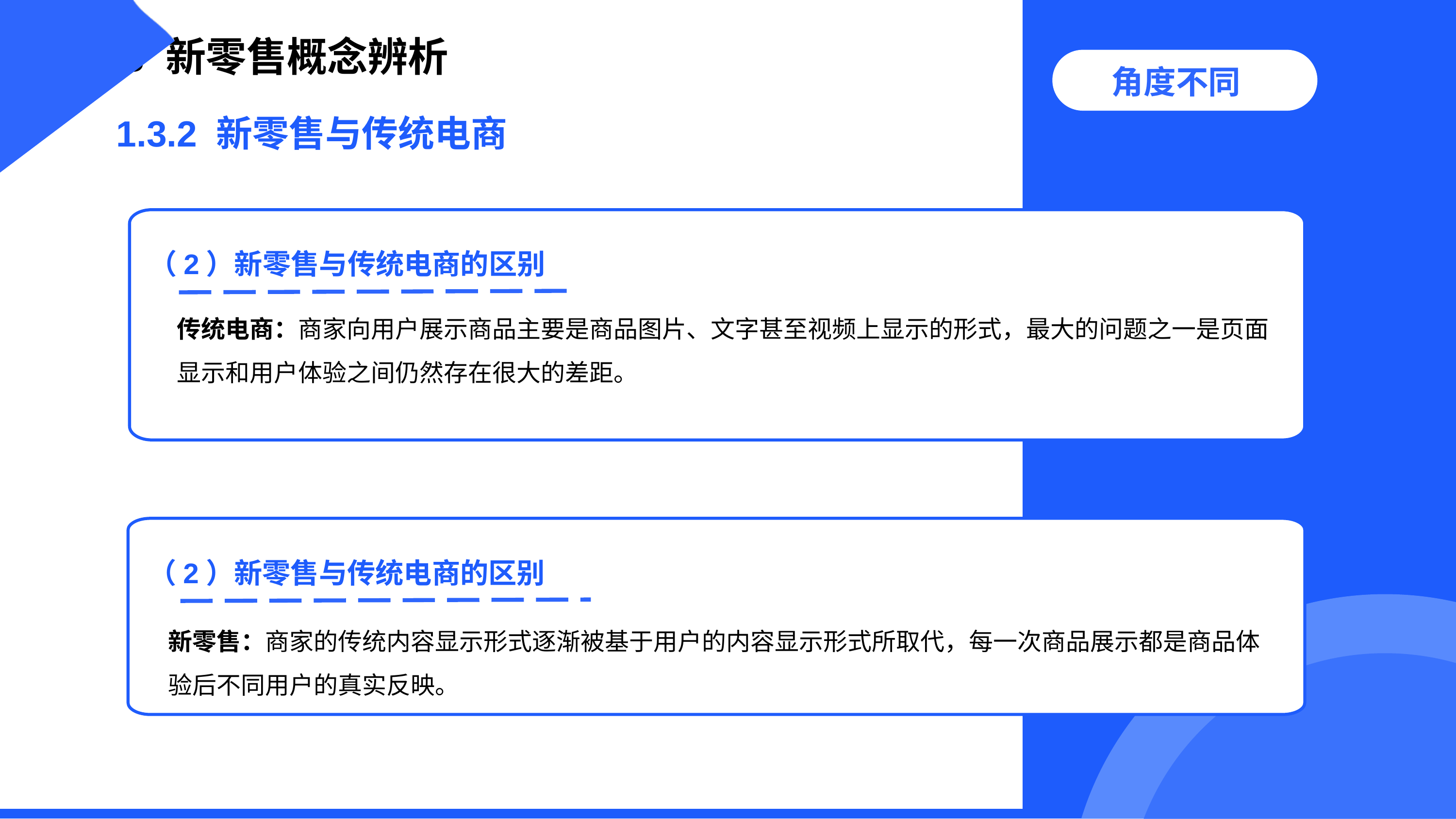

1.3 新零售概念辨析

角度不同
1.3.2 新零售与传统电商

（2）新零售与传统电商的区别

传统电商：商家向用户展示商品主要是商品图片、文字甚至视频上显示的形式，最大的问题之一是页面显示和用户体验之间仍然存在很大的差距。

（2）新零售与传统电商的区别

新零售：商家的传统内容显示形式逐渐被基于用户的内容显示形式所取代，每一次商品展示都是商品体验后不同用户的真实反映。